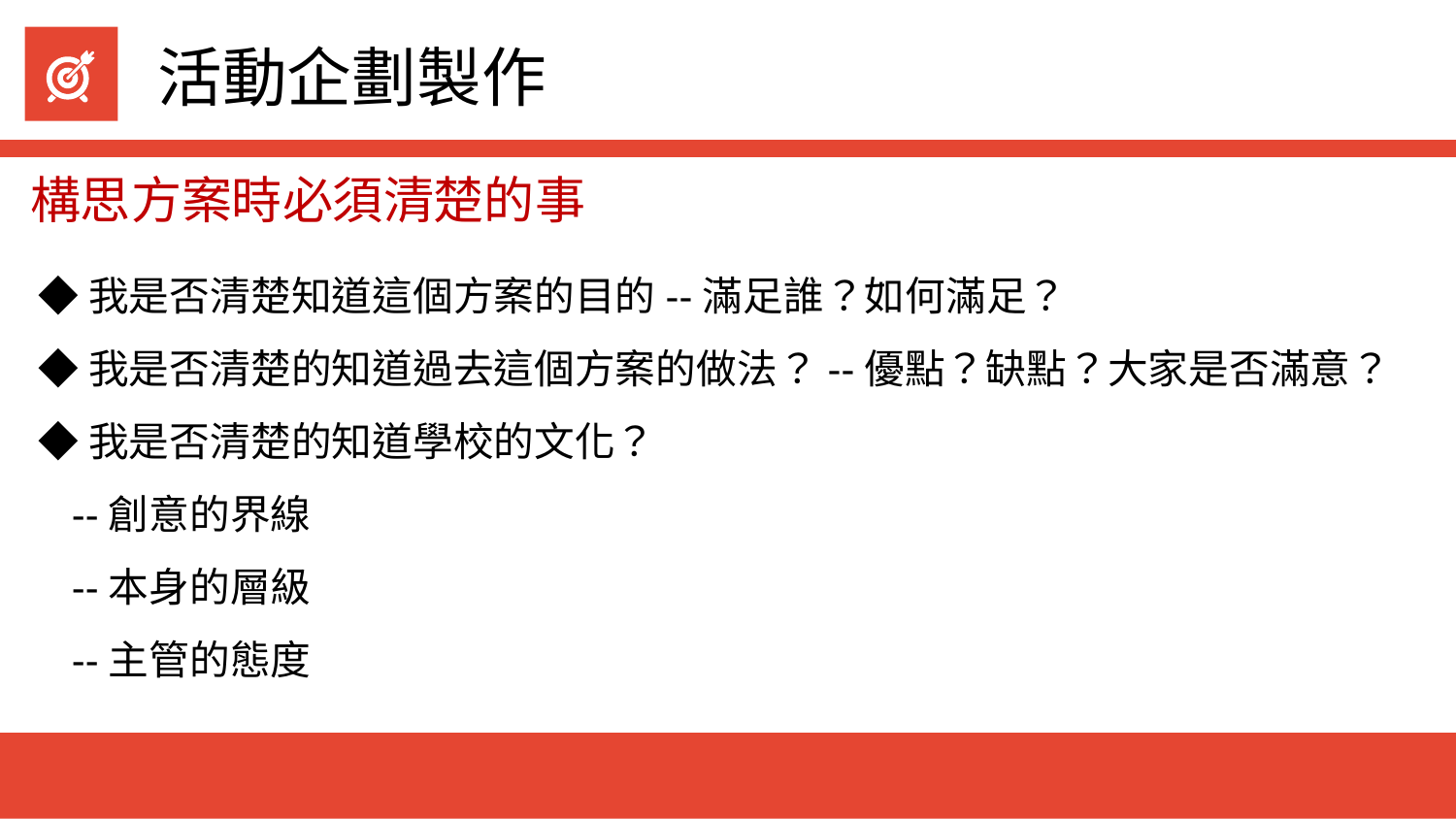

# 活動企劃製作

構思方案時必須清楚的事
◆我是否清楚知道這個方案的目的--滿足誰？如何滿足？
◆我是否清楚的知道過去這個方案的做法？--優點？缺點？大家是否滿意？
◆我是否清楚的知道學校的文化？
   --創意的界線
   --本身的層級
   --主管的態度